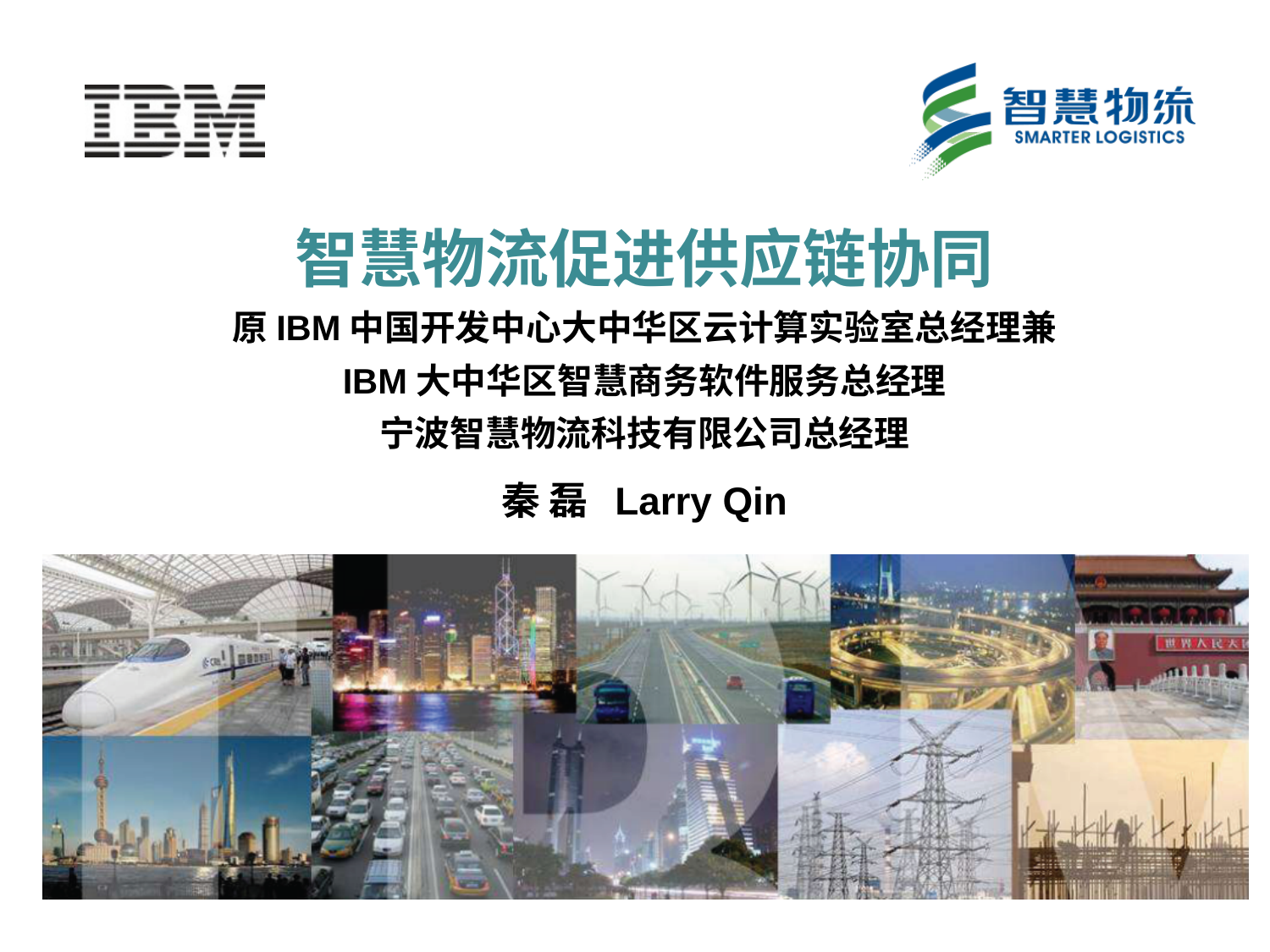

智慧物流促进供应链协同
原IBM中国开发中心大中华区云计算实验室总经理兼
IBM大中华区智慧商务软件服务总经理
宁波智慧物流科技有限公司总经理
秦 磊  Larry Qin